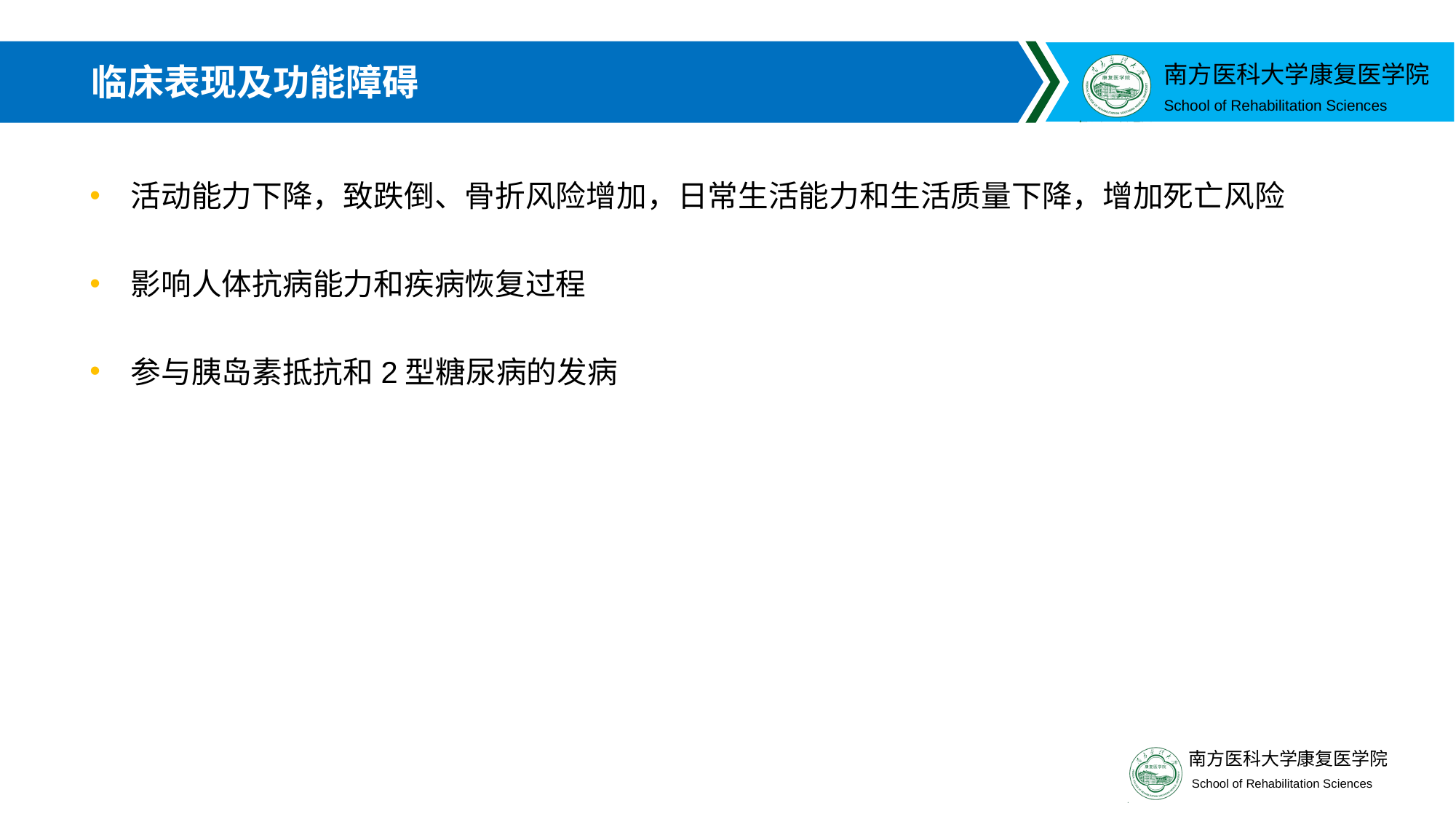

# 临床表现及功能障碍
活动能力下降，致跌倒、骨折风险增加，日常生活能力和生活质量下降，增加死亡风险
影响人体抗病能力和疾病恢复过程
参与胰岛素抵抗和2型糖尿病的发病